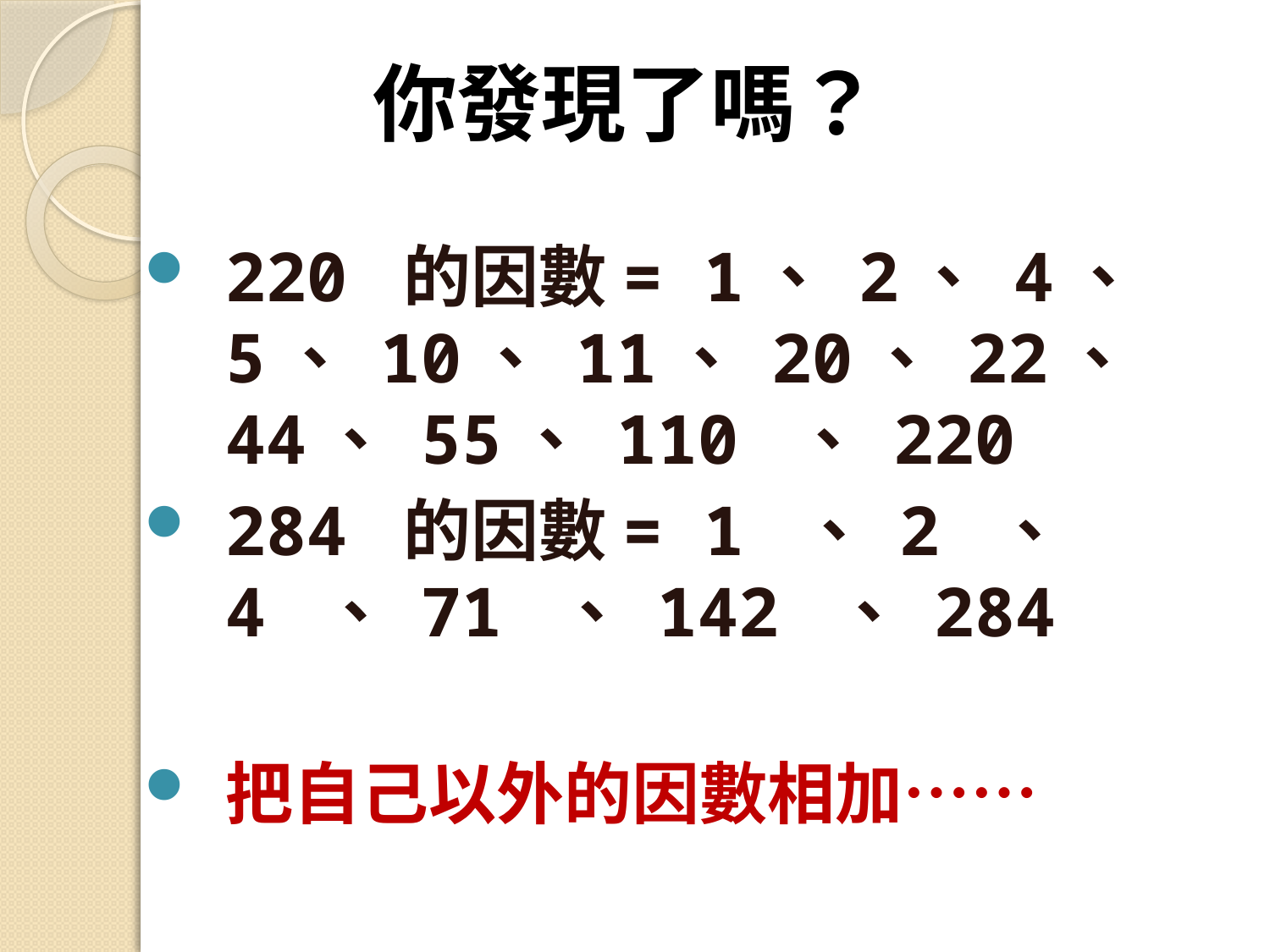

# 你發現了嗎？
220 的因數= 1、 2、 4、 5、 10、 11、 20、 22、 44、 55、 110 、 220
284 的因數= 1 、 2 、 4 、 71 、 142 、 284

把自己以外的因數相加……